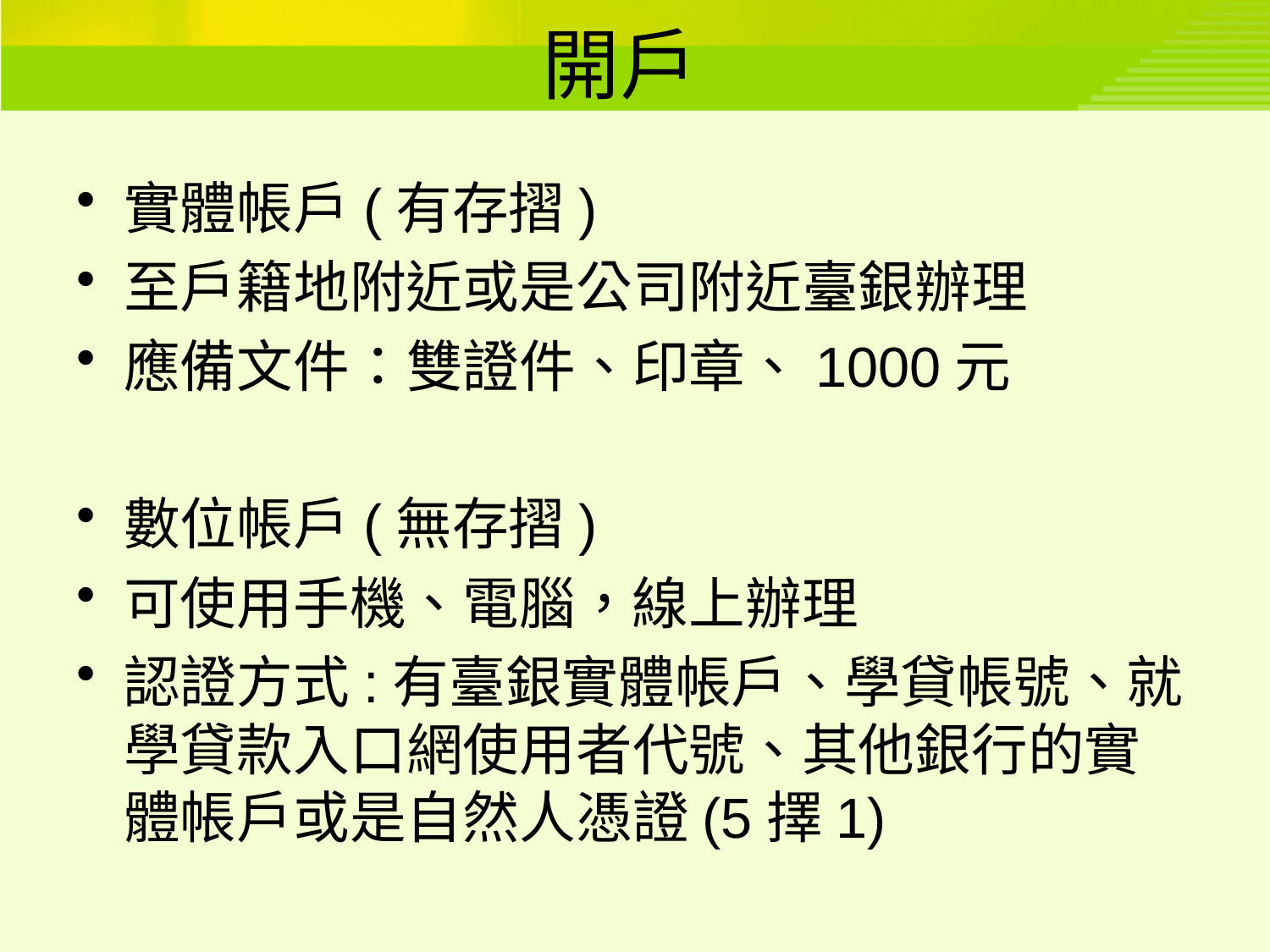

# 開戶
實體帳戶(有存摺)
至戶籍地附近或是公司附近臺銀辦理
應備文件：雙證件、印章、1000元

數位帳戶(無存摺)
可使用手機、電腦，線上辦理
認證方式:有臺銀實體帳戶、學貸帳號、就學貸款入口網使用者代號、其他銀行的實體帳戶或是自然人憑證(5擇1)